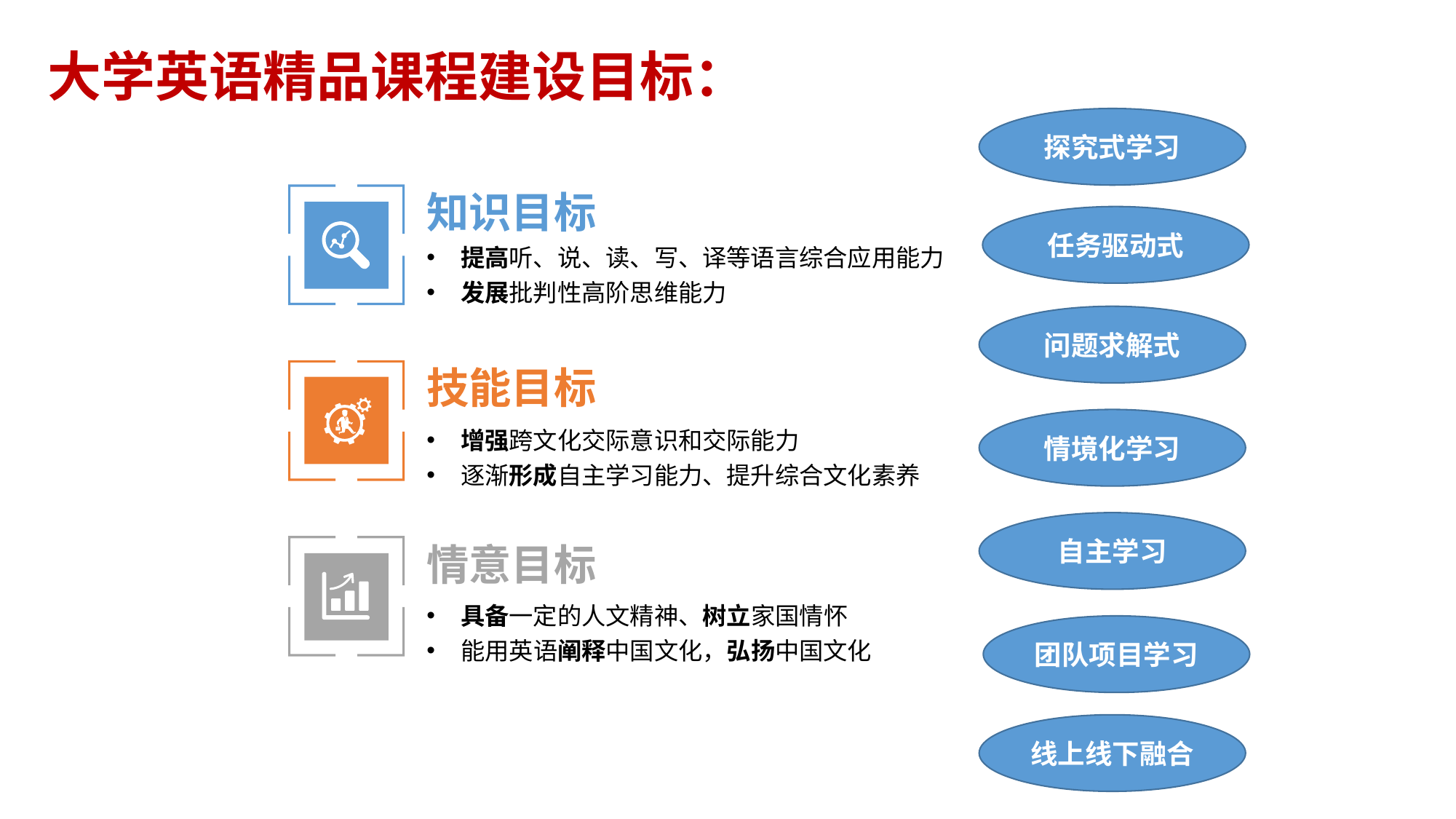

# 大学英语精品课程建设目标：
探究式学习
知识目标

任务驱动式

提高听、说、读、写、译等语言综合应用能力
发展批判性高阶思维能力
问题求解式
技能目标

情境化学习
增强跨文化交际意识和交际能力
逐渐形成自主学习能力、提升综合文化素养
自主学习
情意目标

具备一定的人文精神、树立家国情怀
能用英语阐释中国文化，弘扬中国文化

团队项目学习
线上线下融合